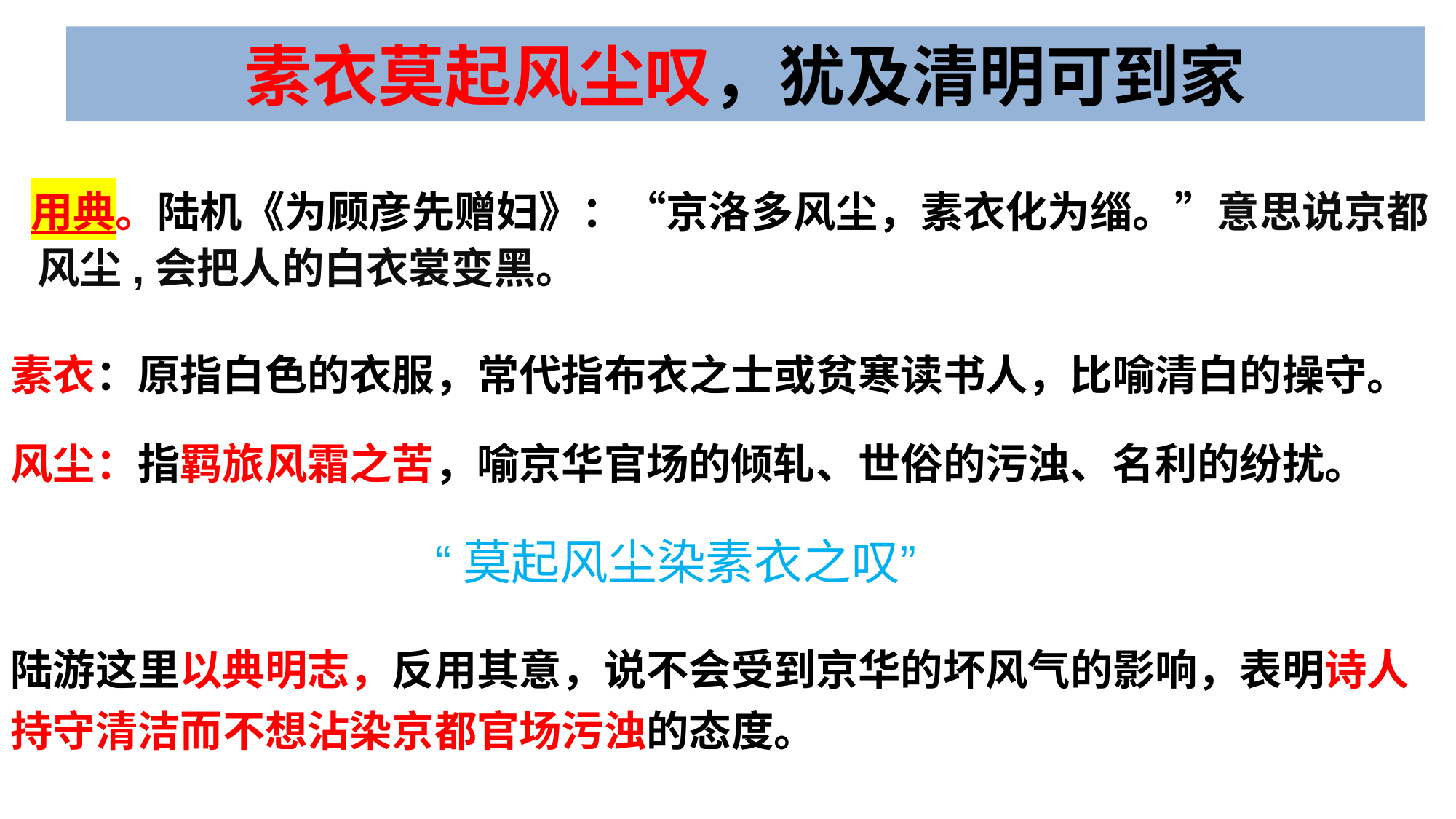

素衣莫起风尘叹，犹及清明可到家
 用典。陆机《为顾彦先赠妇》：“京洛多风尘，素衣化为缁。”意思说京都风尘,会把人的白衣裳变黑。
素衣：原指白色的衣服，常代指布衣之士或贫寒读书人，比喻清白的操守。

风尘：指羁旅风霜之苦，喻京华官场的倾轧、世俗的污浊、名利的纷扰。
“莫起风尘染素衣之叹”
陆游这里以典明志，反用其意，说不会受到京华的坏风气的影响，表明诗人持守清洁而不想沾染京都官场污浊的态度。